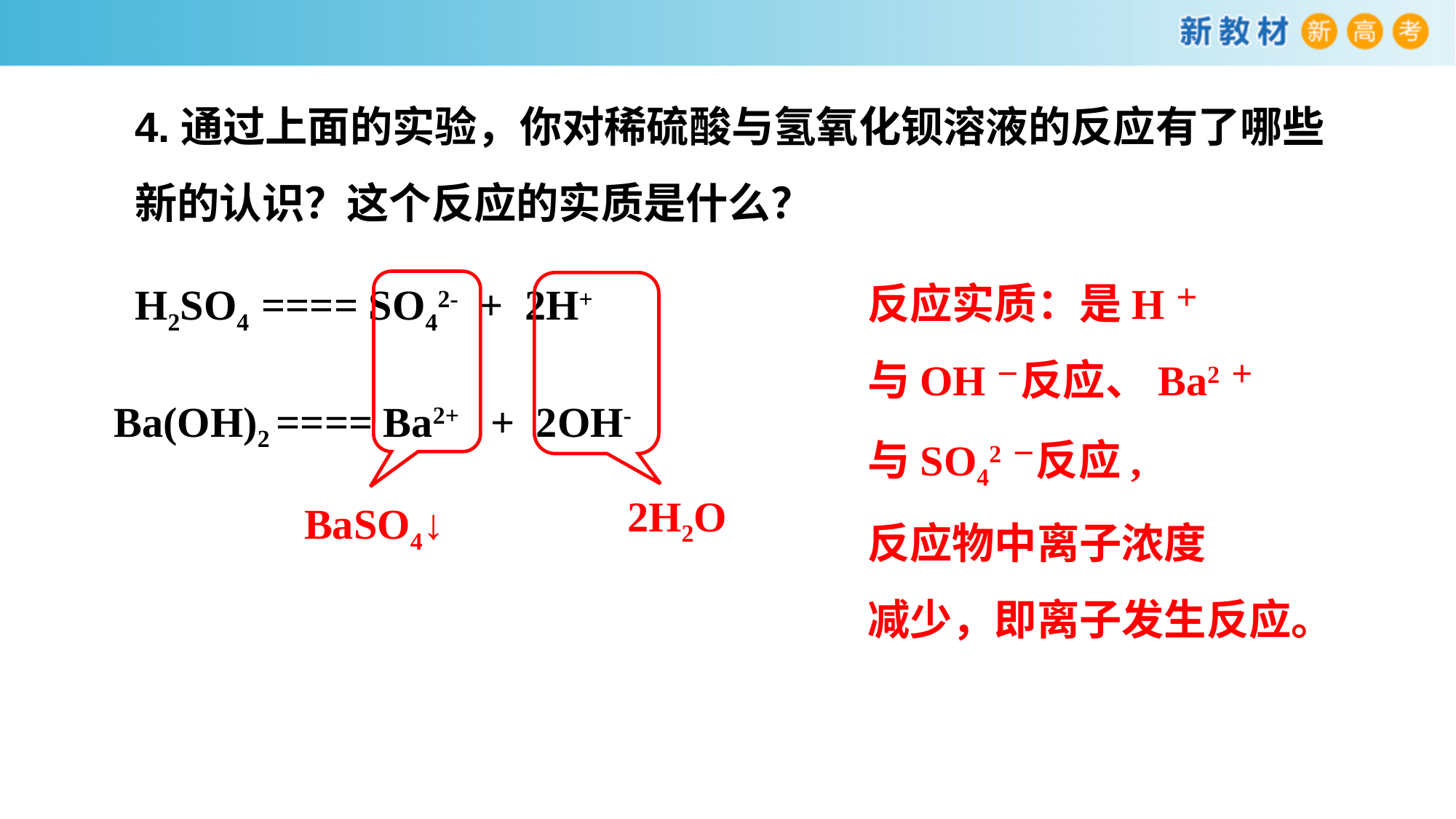

4.通过上面的实验，你对稀硫酸与氢氧化钡溶液的反应有了哪些新的认识？这个反应的实质是什么？
反应实质：是H＋
与OH－反应、Ba2＋
与SO42－反应,
反应物中离子浓度
减少，即离子发生反应。

BaSO4↓
H2SO4  ==== SO42-  +  2H+

2H2O
Ba(OH)2 ==== Ba2+   +  2OH-